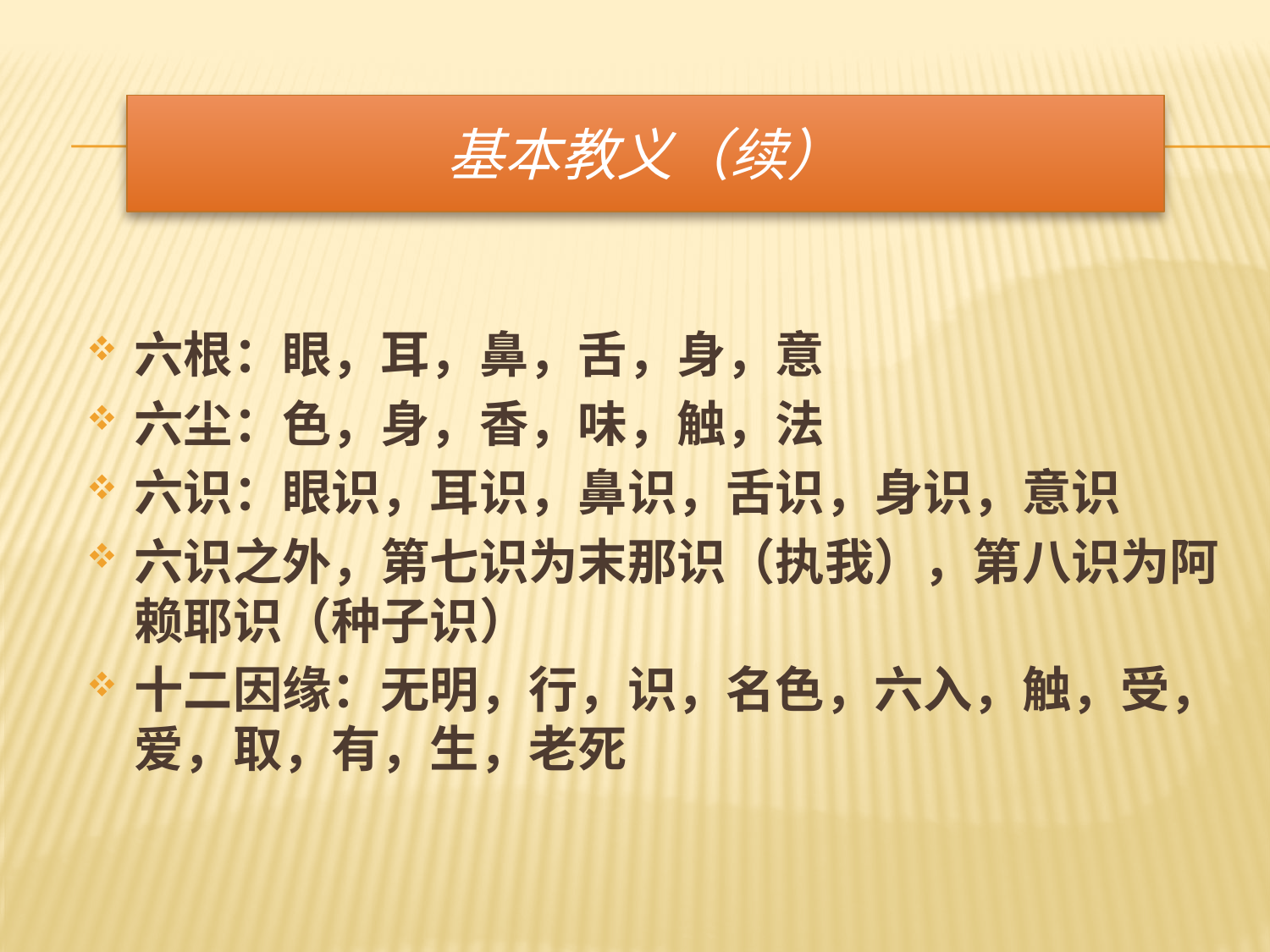

# 基本教义（续）
六根：眼，耳，鼻，舌，身，意
六尘：色，身，香，味，触，法
六识：眼识，耳识，鼻识，舌识，身识，意识
六识之外，第七识为末那识（执我），第八识为阿赖耶识（种子识）
十二因缘：无明，行，识，名色，六入，触，受，爱，取，有，生，老死